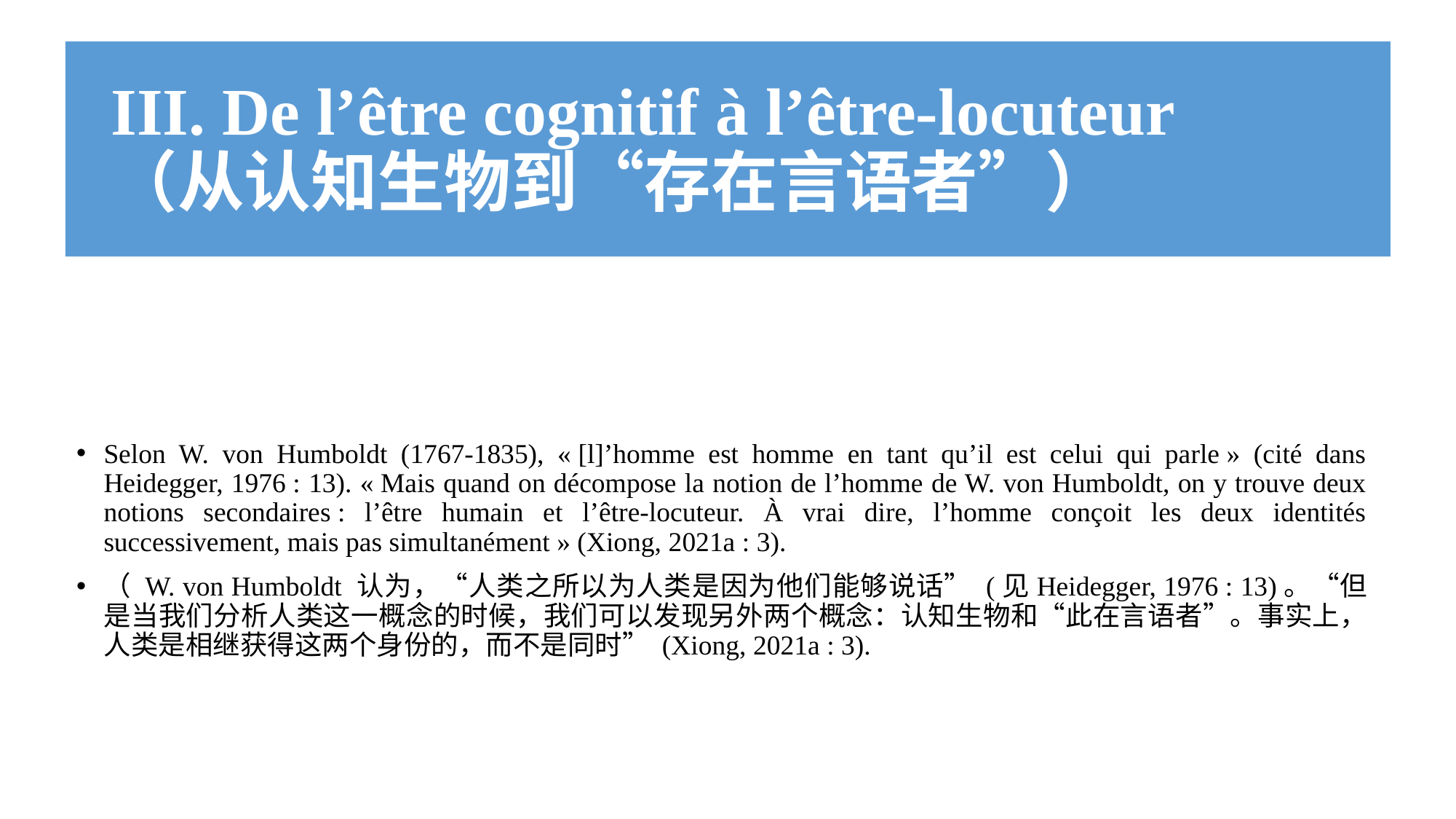

# III. De l’être cognitif à l’être-locuteur （从认知生物到“存在言语者”）
Selon W. von Humboldt (1767-1835), « [l]’homme est homme en tant qu’il est celui qui parle » (cité dans Heidegger, 1976 : 13). « Mais quand on décompose la notion de l’homme de W. von Humboldt, on y trouve deux notions secondaires : l’être humain et l’être-locuteur. À vrai dire, l’homme conçoit les deux identités successivement, mais pas simultanément » (Xiong, 2021a : 3).
（ W. von Humboldt 认为，“人类之所以为人类是因为他们能够说话” (见Heidegger, 1976 : 13)。“但是当我们分析人类这一概念的时候，我们可以发现另外两个概念：认知生物和“此在言语者”。事实上，人类是相继获得这两个身份的，而不是同时” (Xiong, 2021a : 3).